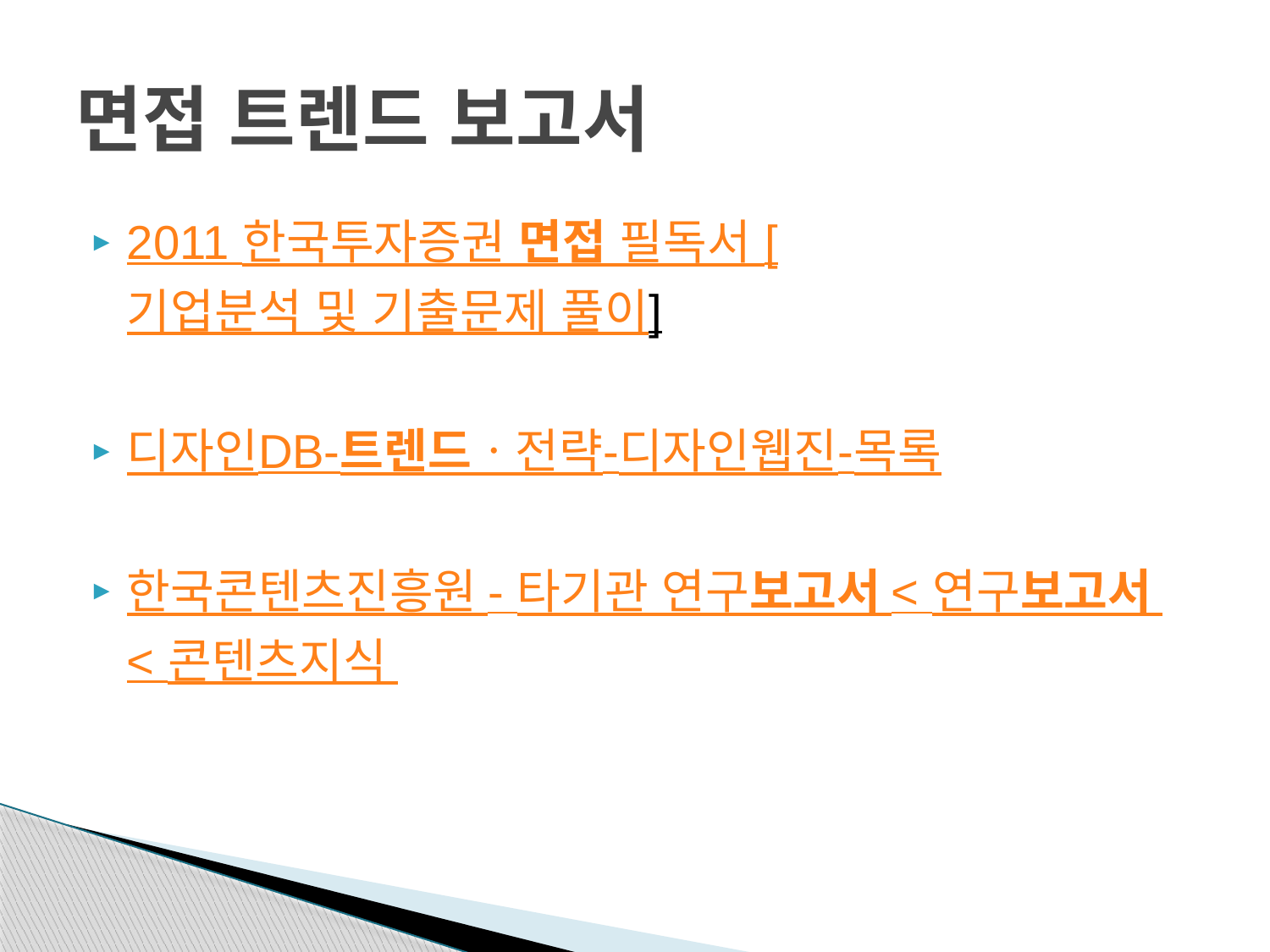

# 면접 트렌드 보고서
2011 한국투자증권 면접 필독서 [기업분석 및 기출문제 풀이]

디자인DB-트렌드ㆍ전략-디자인웹진-목록

한국콘텐츠진흥원 - 타기관 연구보고서 < 연구보고서 < 콘텐츠지식